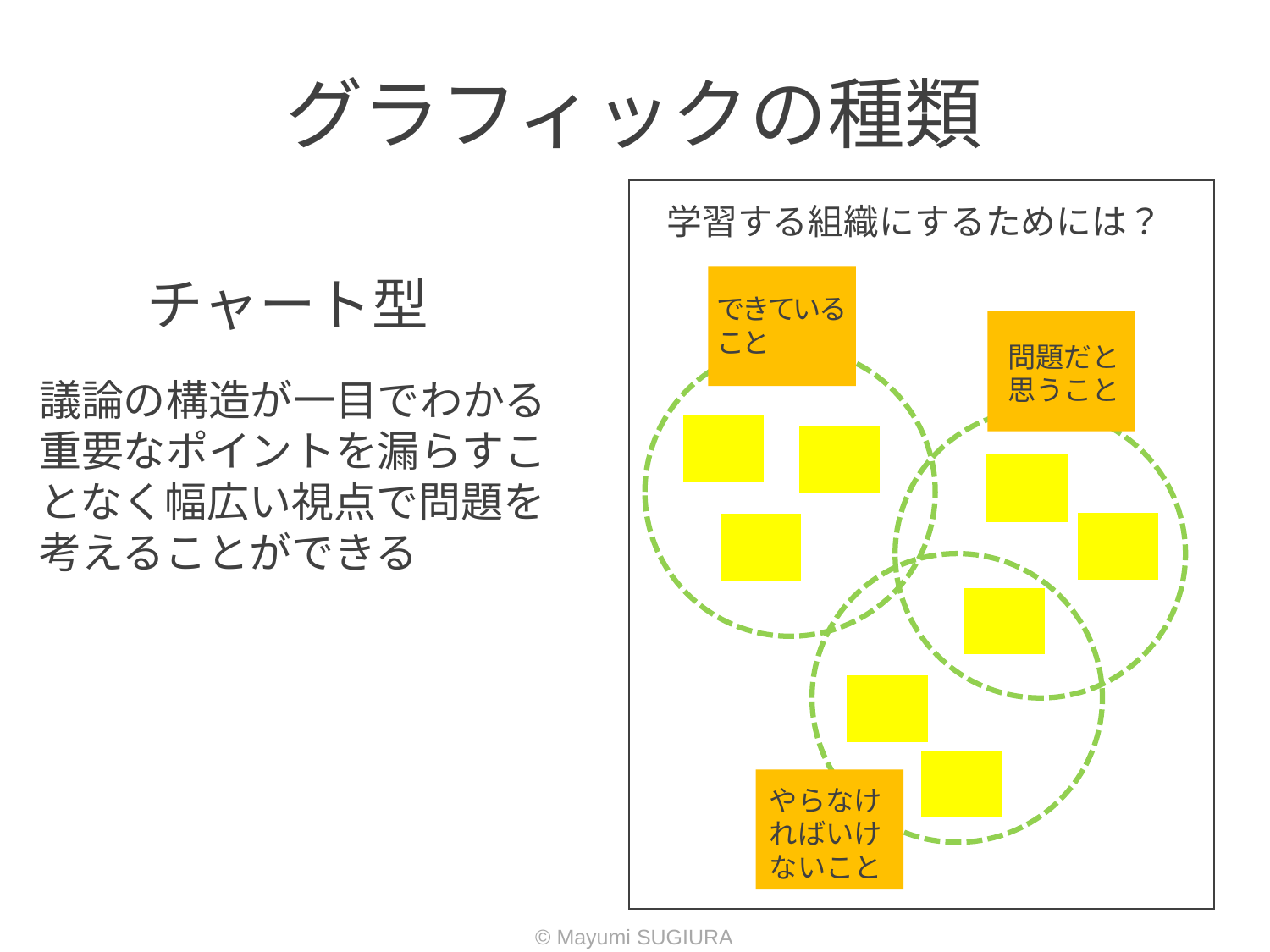

# グラフィックの種類

学習する組織にするためには？

できていること

問題だと
思うこと

やらなければいけないこと
チャート型
議論の構造が一目でわかる
重要なポイントを漏らすことなく幅広い視点で問題を考えることができる
©︎ Mayumi SUGIURA